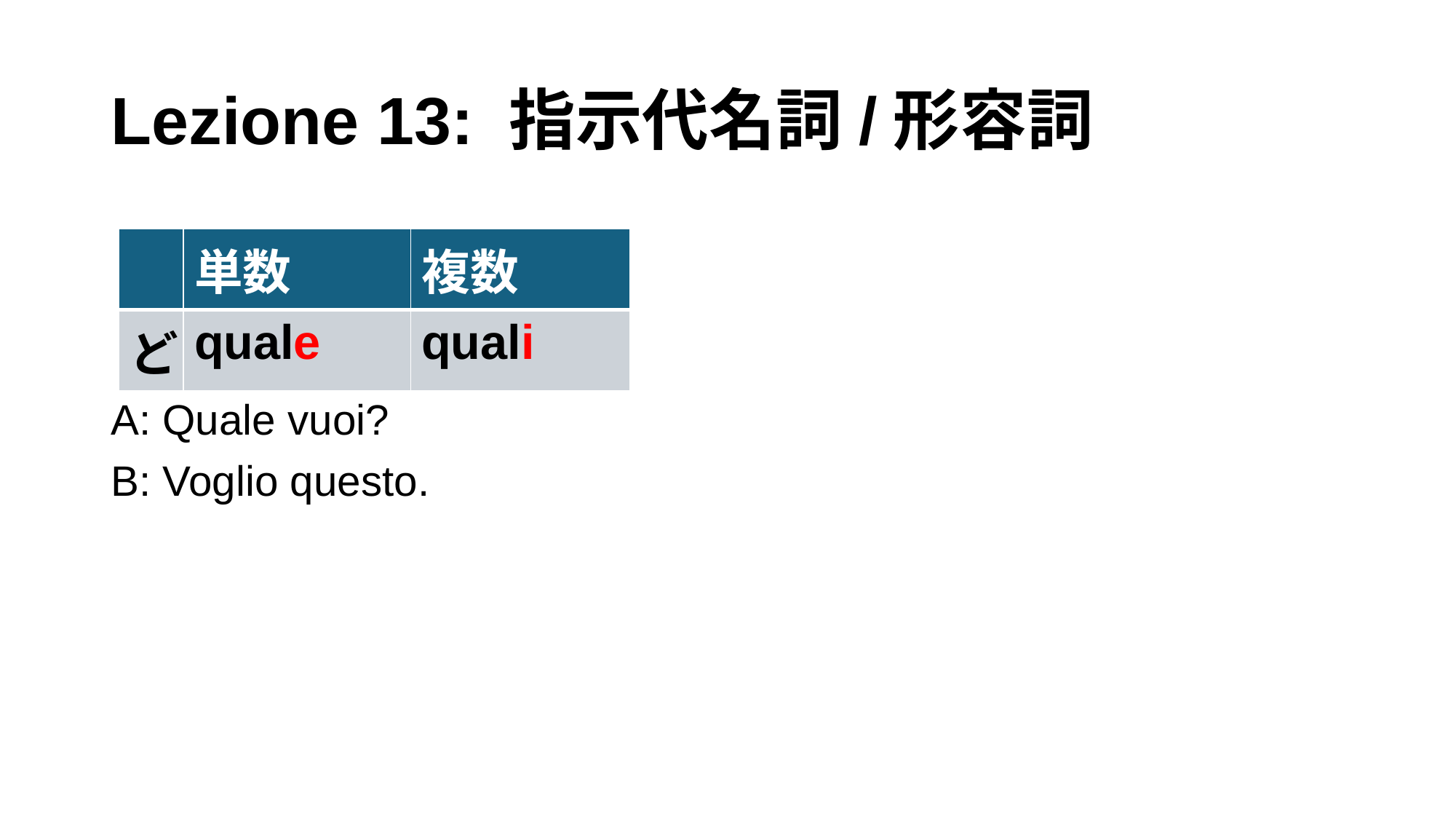

# Lezione 13: 指示代名詞/形容詞
|  | 単数 | 複数 |
| --- | --- | --- |
| ど | quale | quali |
A: Quale vuoi?
B: Voglio questo.